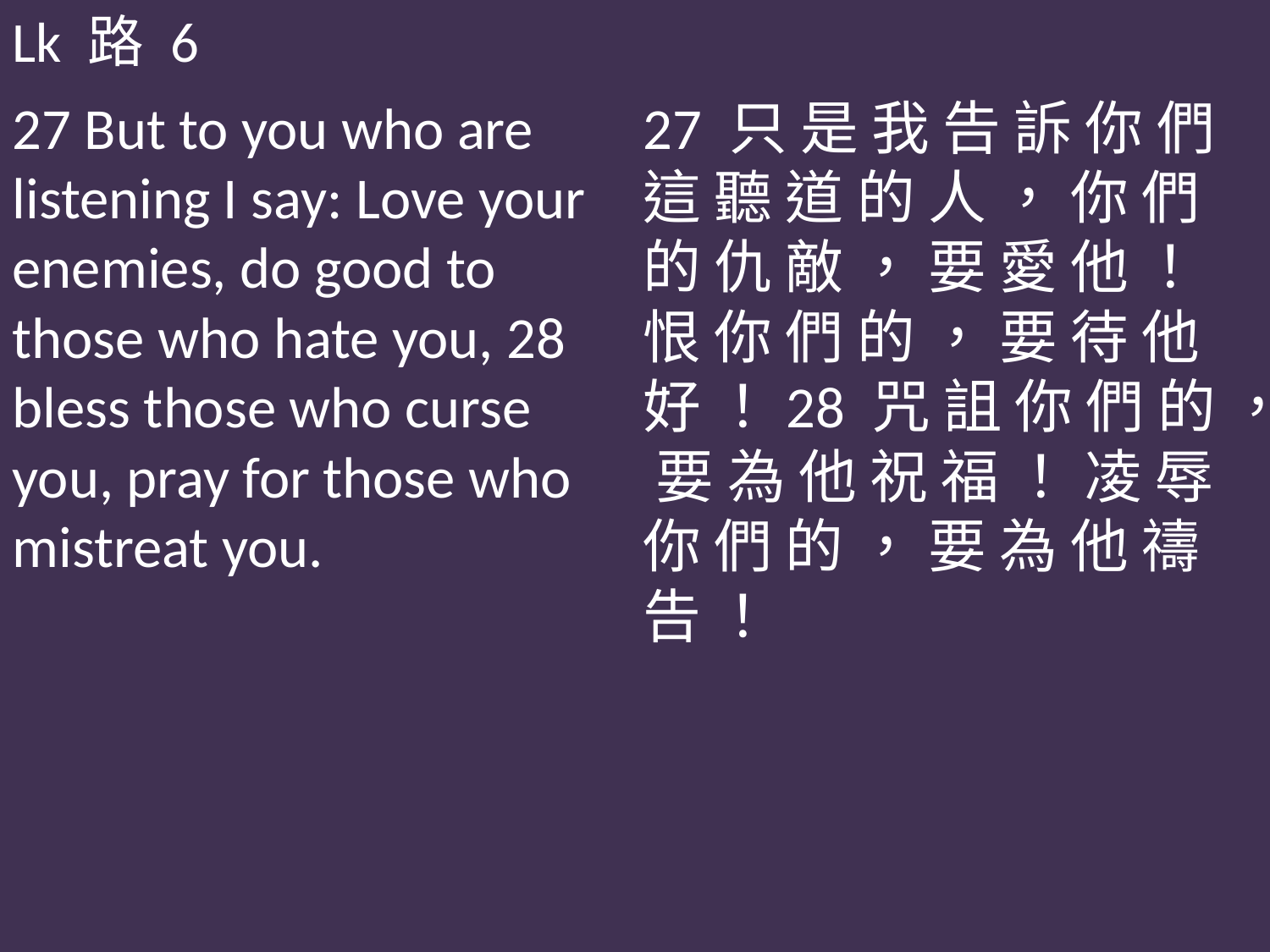

Lk 路 6
27 But to you who are listening I say: Love your enemies, do good to those who hate you, 28 bless those who curse you, pray for those who mistreat you.
27 只 是 我 告 訴 你 們 這 聽 道 的 人 ， 你 們 的 仇 敵 ， 要 愛 他 ！ 恨 你 們 的 ， 要 待 他 好 ！28 咒 詛 你 們 的 ， 要 為 他 祝 福 ！ 凌 辱 你 們 的 ， 要 為 他 禱 告 ！